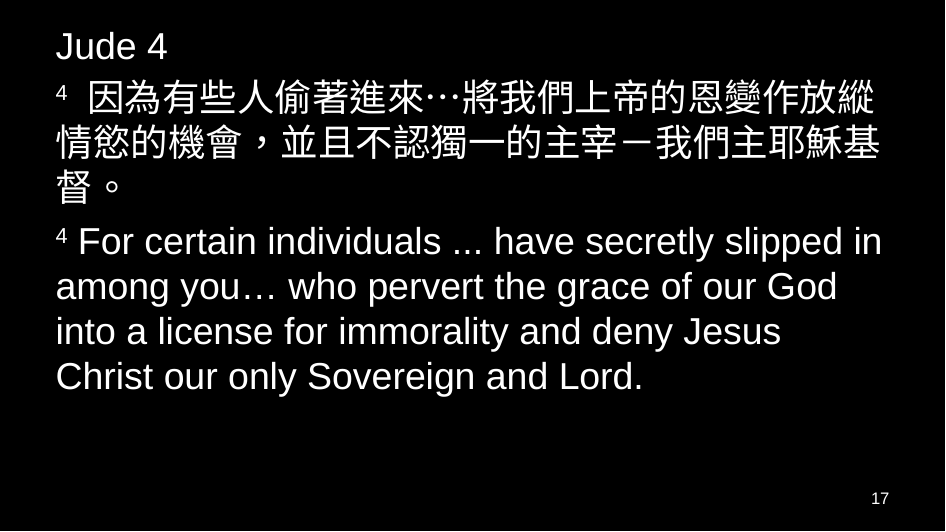

Jude 4
4 因為有些人偷著進來…將我們上帝的恩變作放縱情慾的機會，並且不認獨一的主宰－我們主耶穌基督。
4 For certain individuals ... have secretly slipped in among you… who pervert the grace of our God into a license for immorality and deny Jesus Christ our only Sovereign and Lord.

17